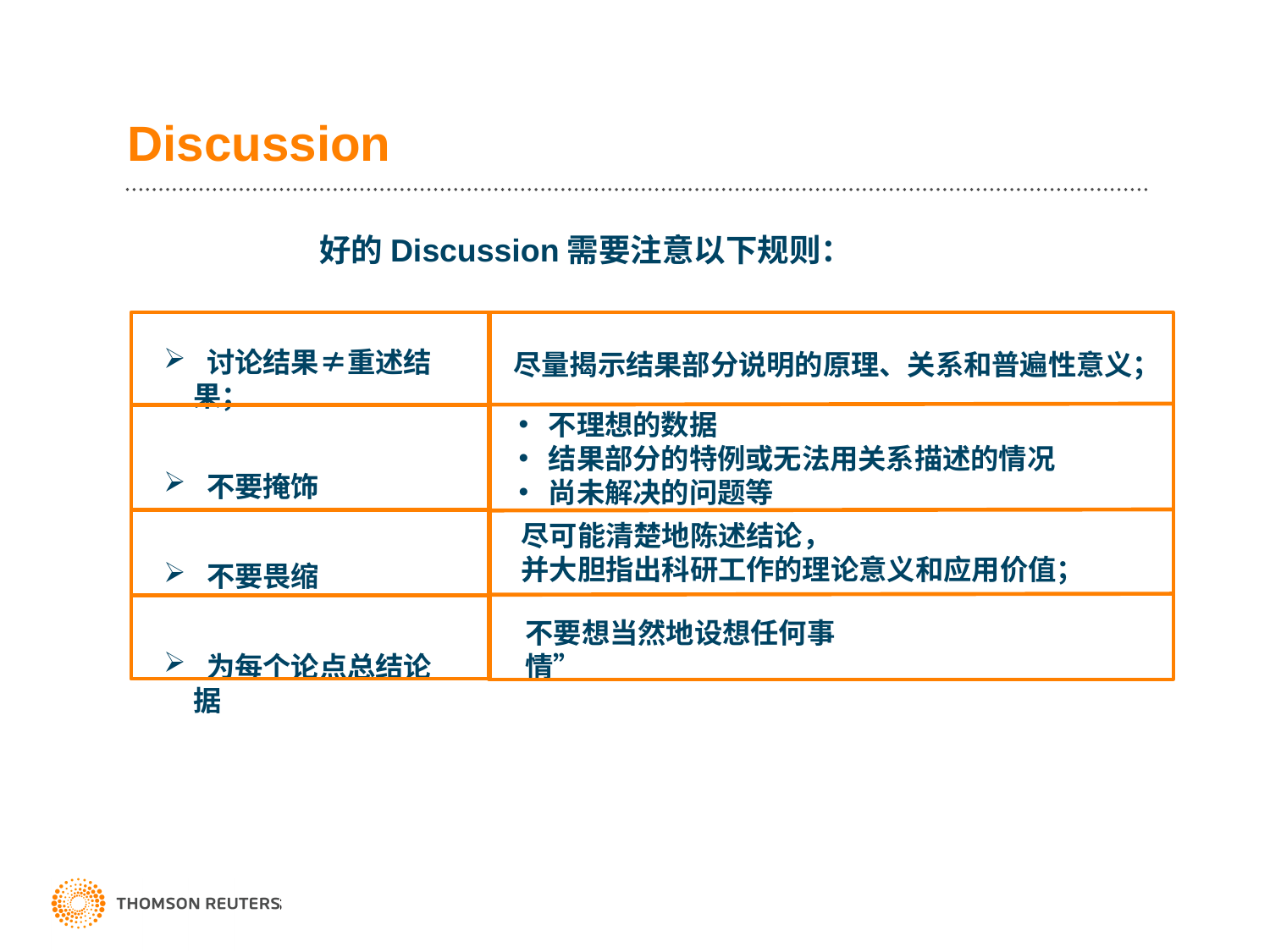

# Discussion
好的Discussion需要注意以下规则：

 讨论结果≠重述结果；
 不要掩饰
 不要畏缩
 为每个论点总结论据

尽量揭示结果部分说明的原理、关系和普遍性意义；
不理想的数据
结果部分的特例或无法用关系描述的情况
尚未解决的问题等
尽可能清楚地陈述结论，
并大胆指出科研工作的理论意义和应用价值；
不要想当然地设想任何事情”